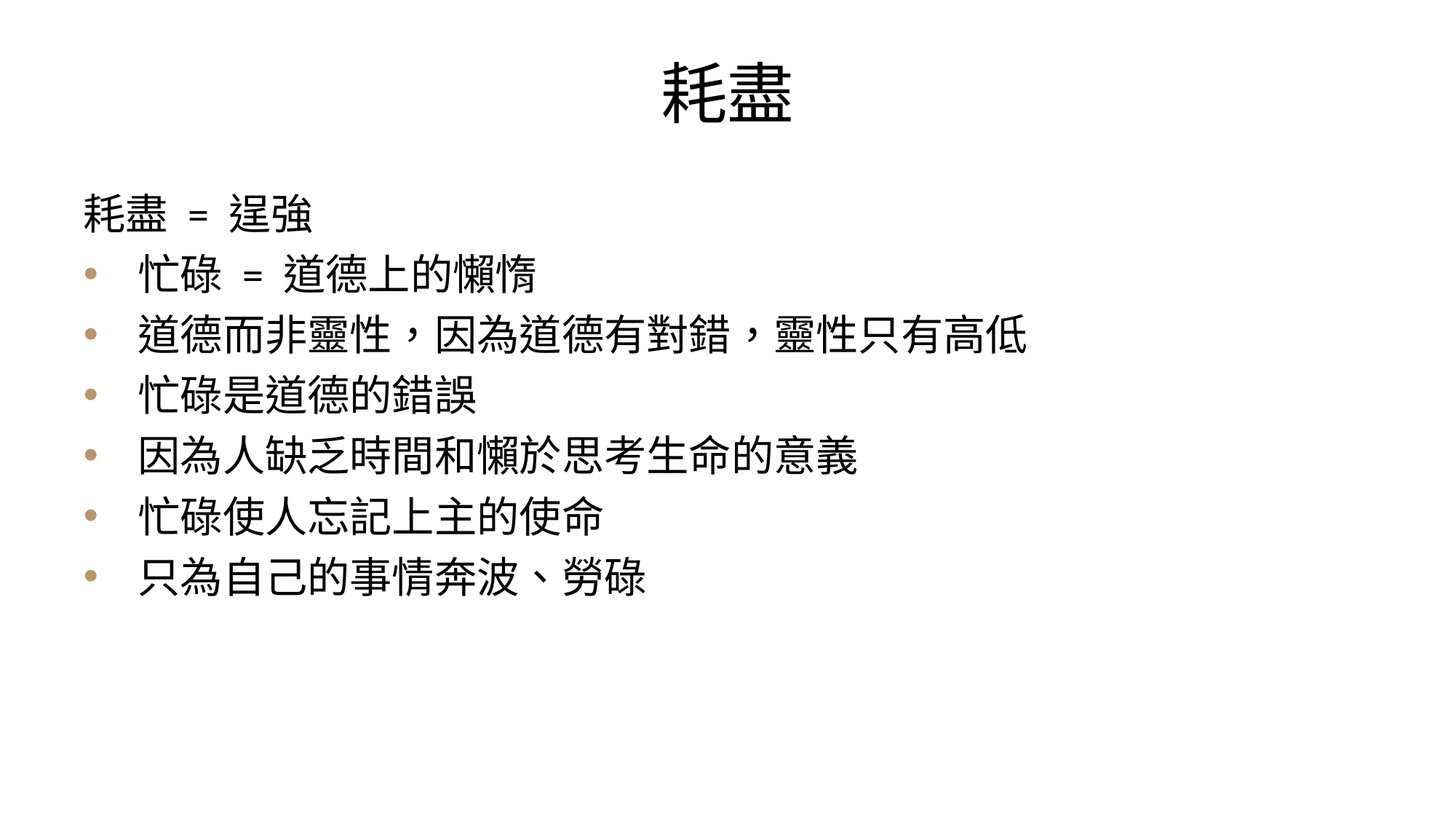

耗盡
耗盡 = 逞強
忙碌 = 道德上的懶惰
道德而非靈性，因為道德有對錯，靈性只有高低
忙碌是道德的錯誤
因為人缺乏時間和懶於思考生命的意義
忙碌使人忘記上主的使命
只為自己的事情奔波、勞碌